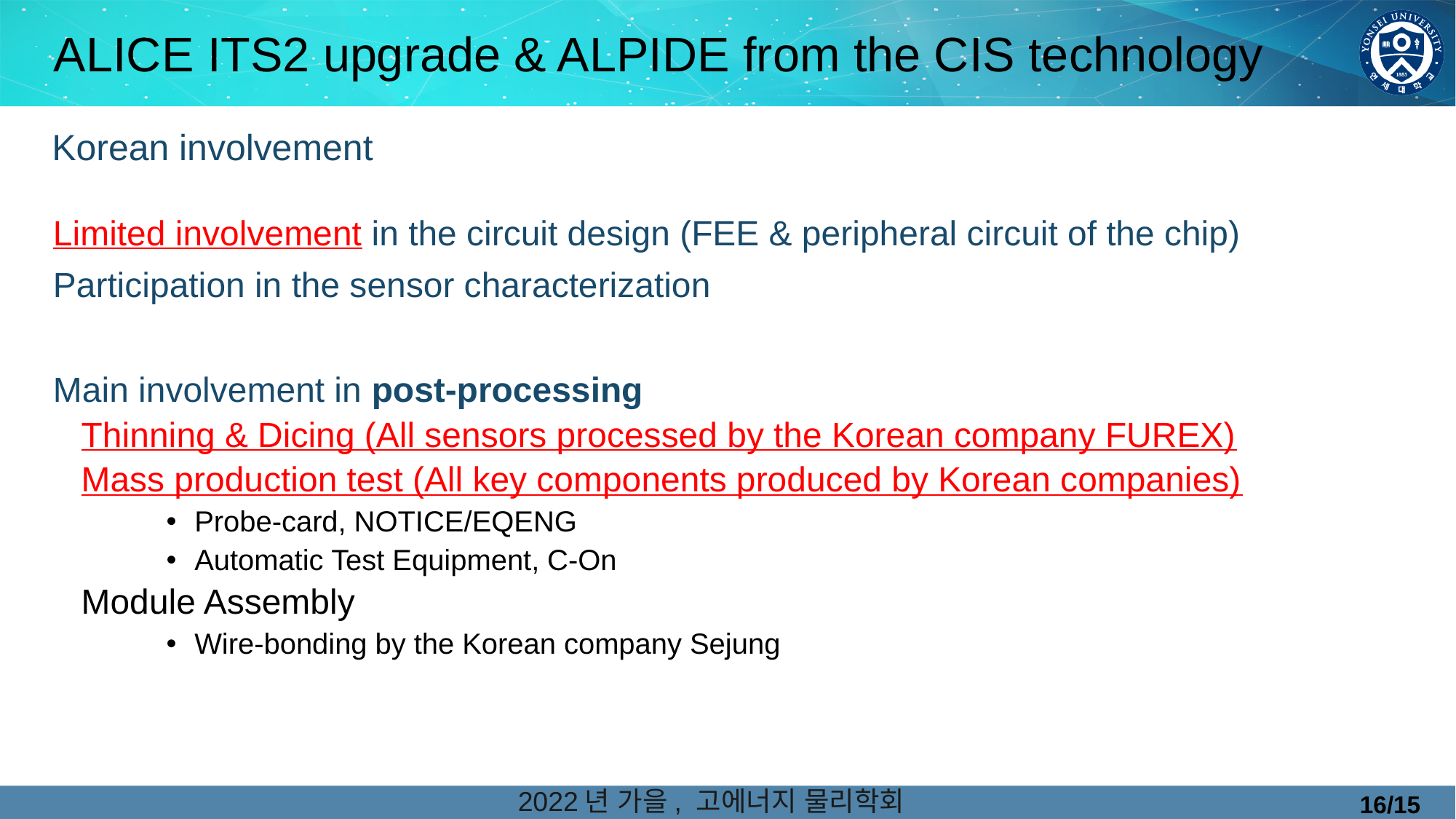

ALICE ITS2 upgrade & ALPIDE from the CIS technology
Korean involvement

Limited involvement in the circuit design (FEE & peripheral circuit of the chip)
Participation in the sensor characterization

Main involvement in post-processing
Thinning & Dicing (All sensors processed by the Korean company FUREX)
Mass production test (All key components produced by Korean companies)
Probe-card, NOTICE/EQENG
Automatic Test Equipment, C-On
Module Assembly
Wire-bonding by the Korean company Sejung
2022년 가을, 고에너지 물리학회
16